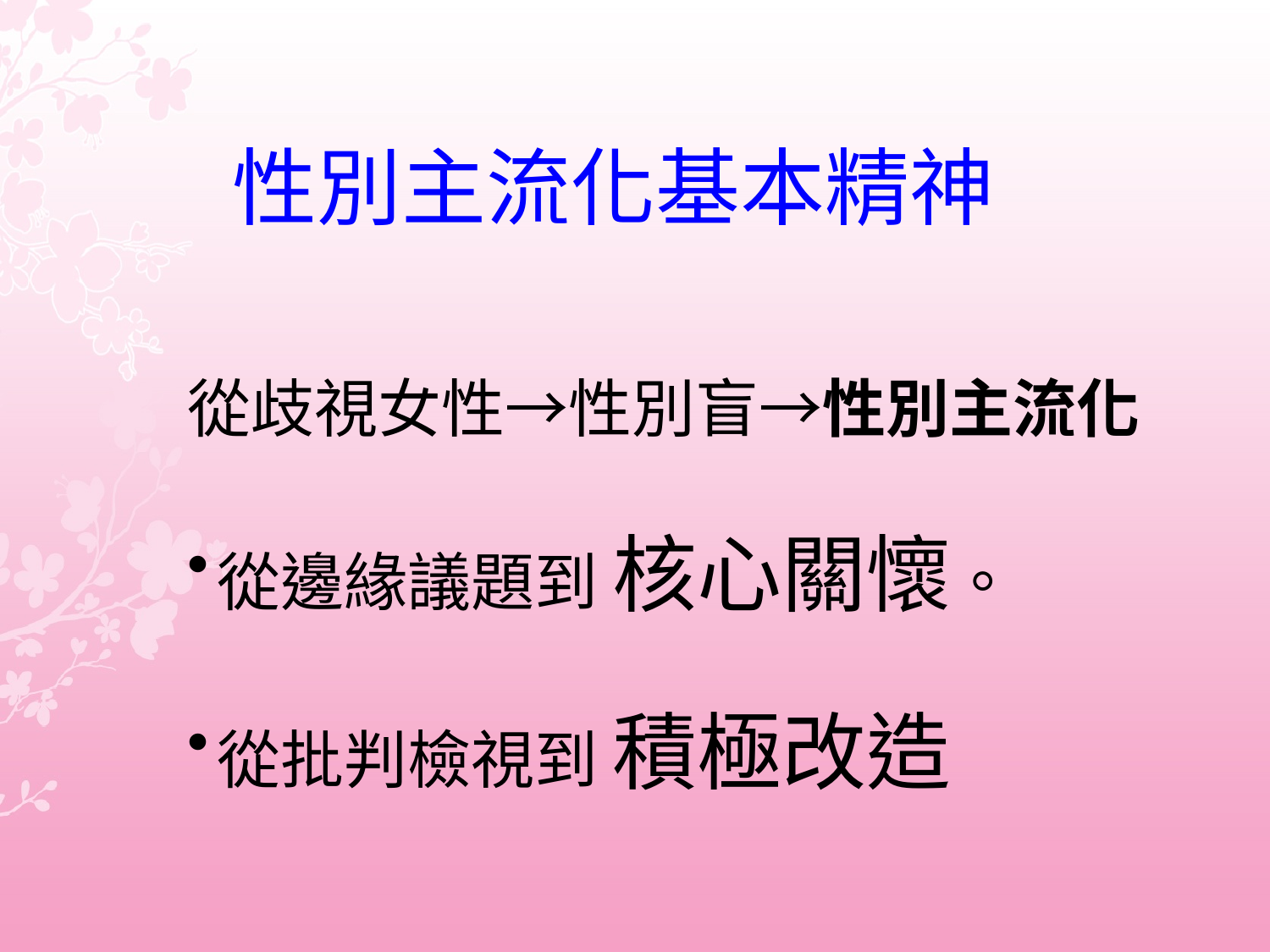

性別主流化基本精神

從歧視女性→性別盲→性別主流化

從邊緣議題到 核心關懷。

從批判檢視到 積極改造